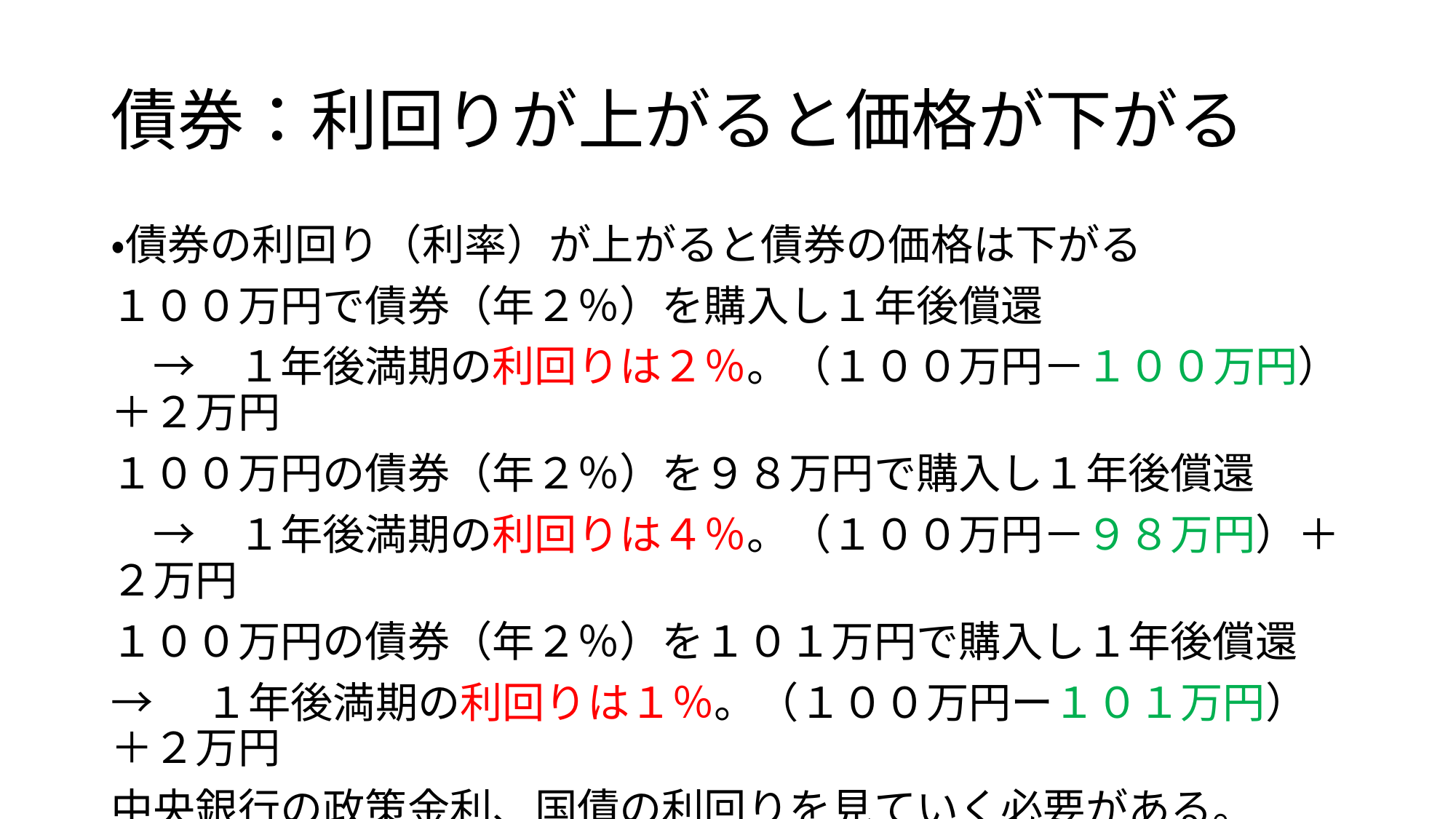

# 債券：利回りが上がると価格が下がる
・債券の利回り（利率）が上がると債券の価格は下がる
１００万円で債券（年２％）を購入し１年後償還
　→　１年後満期の利回りは２％。（１００万円－１００万円）＋２万円
１００万円の債券（年２％）を９８万円で購入し１年後償還
　→　１年後満期の利回りは４％。（１００万円－９８万円）＋２万円
１００万円の債券（年２％）を１０１万円で購入し１年後償還
→　１年後満期の利回りは１％。（１００万円ー１０１万円）＋２万円
中央銀行の政策金利、国債の利回りを見ていく必要がある。